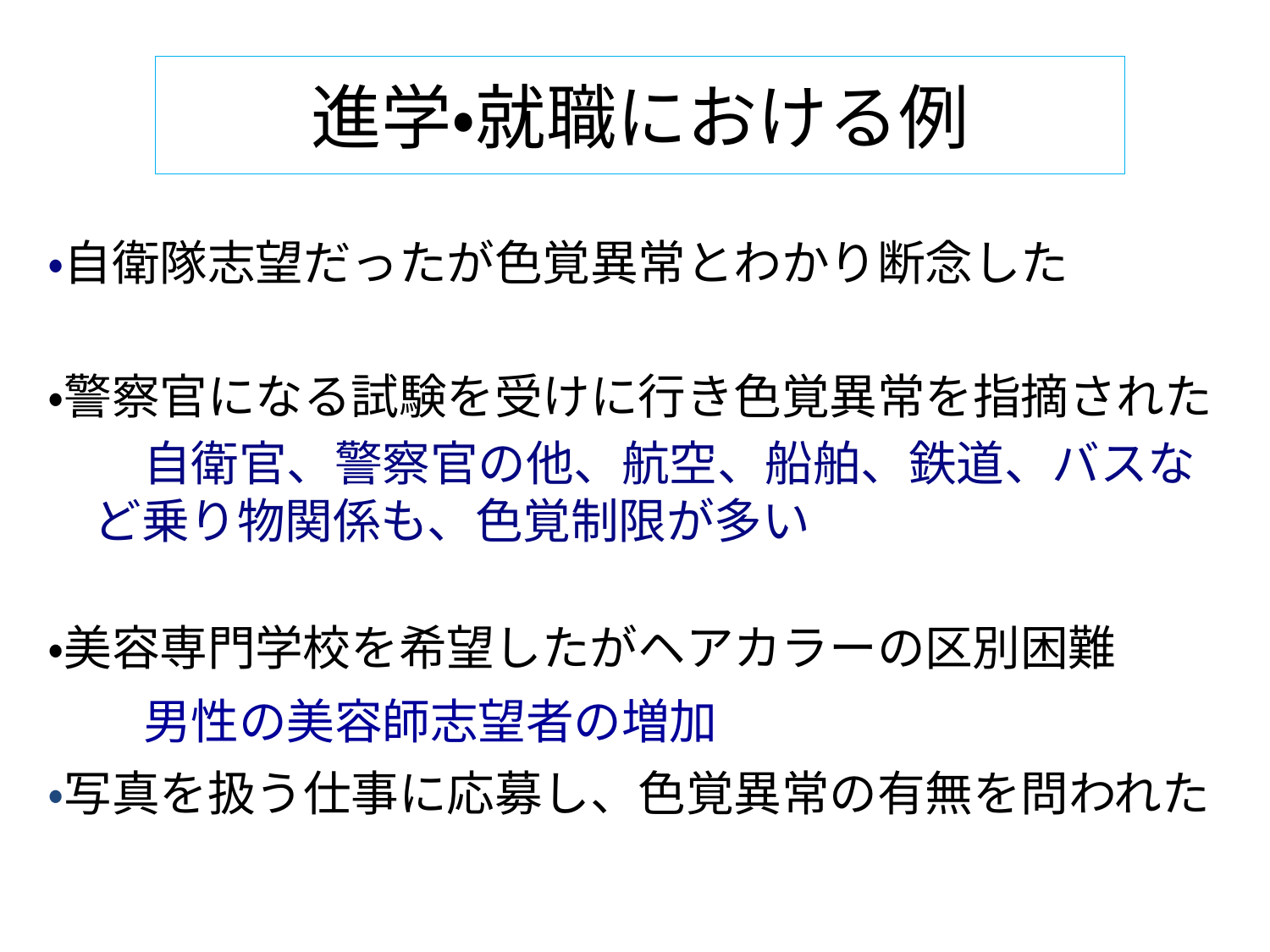

# 進学・就職における例
・自衛隊志望だったが色覚異常とわかり断念した

・警察官になる試験を受けに行き色覚異常を指摘された
　　自衛官、警察官の他、航空、船舶、鉄道、バスなど乗り物関係も、色覚制限が多い

・美容専門学校を希望したがヘアカラーの区別困難
　　男性の美容師志望者の増加
・写真を扱う仕事に応募し、色覚異常の有無を問われた